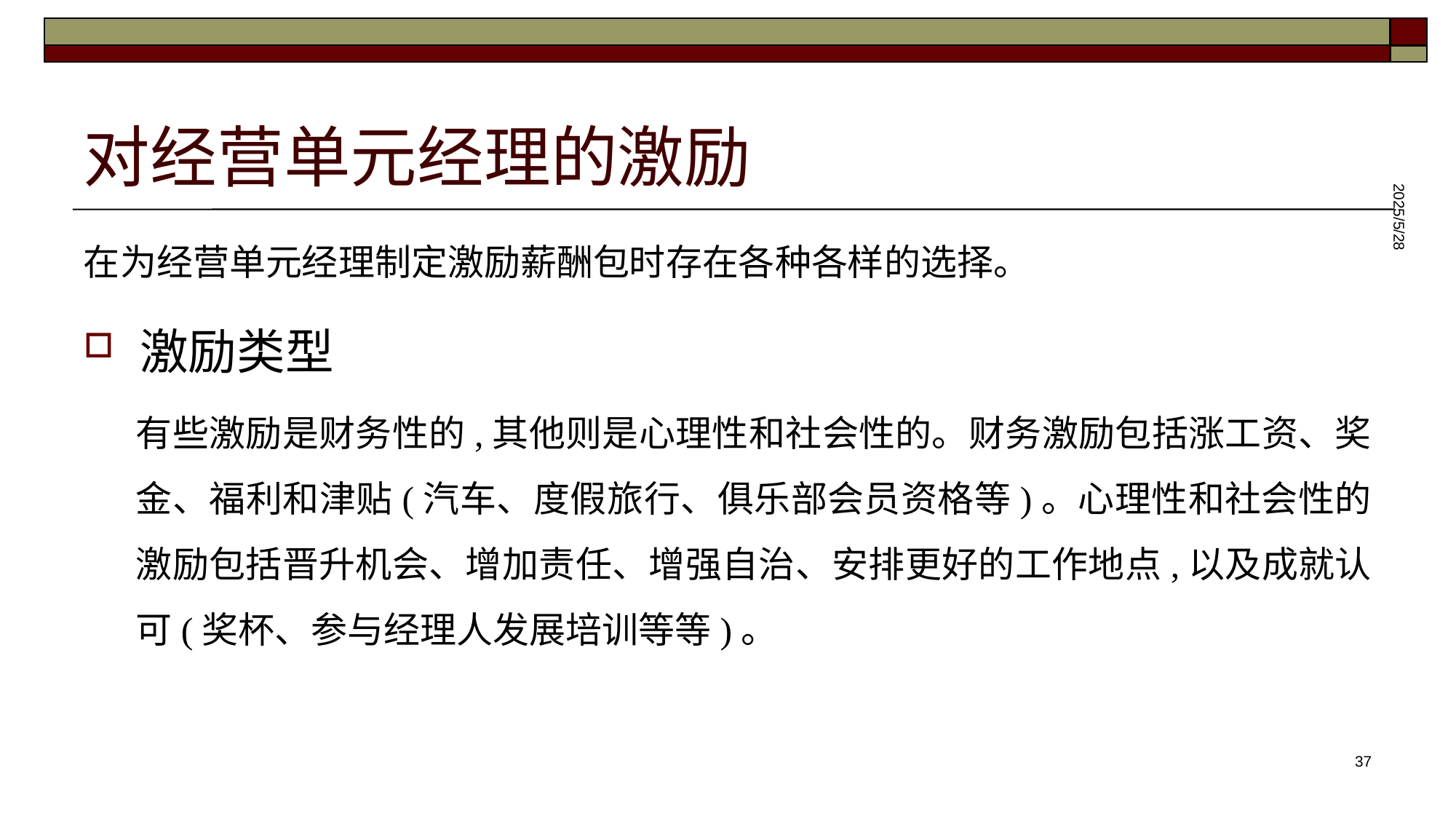

# 对经营单元经理的激励
在为经营单元经理制定激励薪酬包时存在各种各样的选择。
激励类型
有些激励是财务性的,其他则是心理性和社会性的。财务激励包括涨工资、奖金、福利和津贴(汽车、度假旅行、俱乐部会员资格等)。心理性和社会性的激励包括晋升机会、增加责任、增强自治、安排更好的工作地点,以及成就认可(奖杯、参与经理人发展培训等等)。

2025/5/28
37